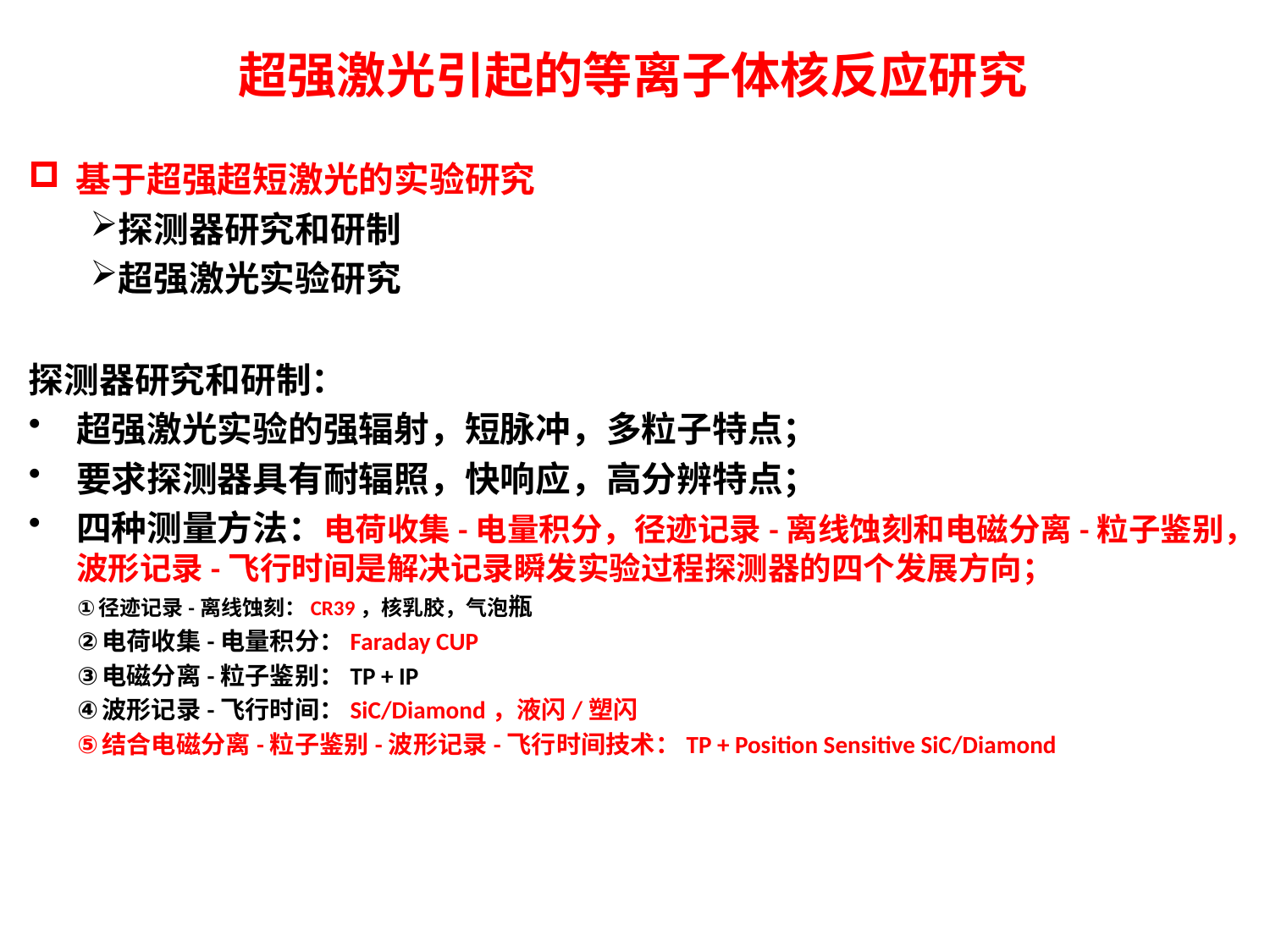

超强激光引起的等离子体核反应研究
基于超强超短激光的实验研究
探测器研究和研制
超强激光实验研究
探测器研究和研制：
超强激光实验的强辐射，短脉冲，多粒子特点；
要求探测器具有耐辐照，快响应，高分辨特点；
四种测量方法：电荷收集-电量积分，径迹记录-离线蚀刻和电磁分离-粒子鉴别，波形记录-飞行时间是解决记录瞬发实验过程探测器的四个发展方向；
径迹记录-离线蚀刻：CR39，核乳胶，气泡瓶
电荷收集-电量积分：Faraday CUP
电磁分离-粒子鉴别：TP + IP
波形记录-飞行时间：SiC/Diamond，液闪/塑闪
结合电磁分离-粒子鉴别-波形记录-飞行时间技术：TP + Position Sensitive SiC/Diamond